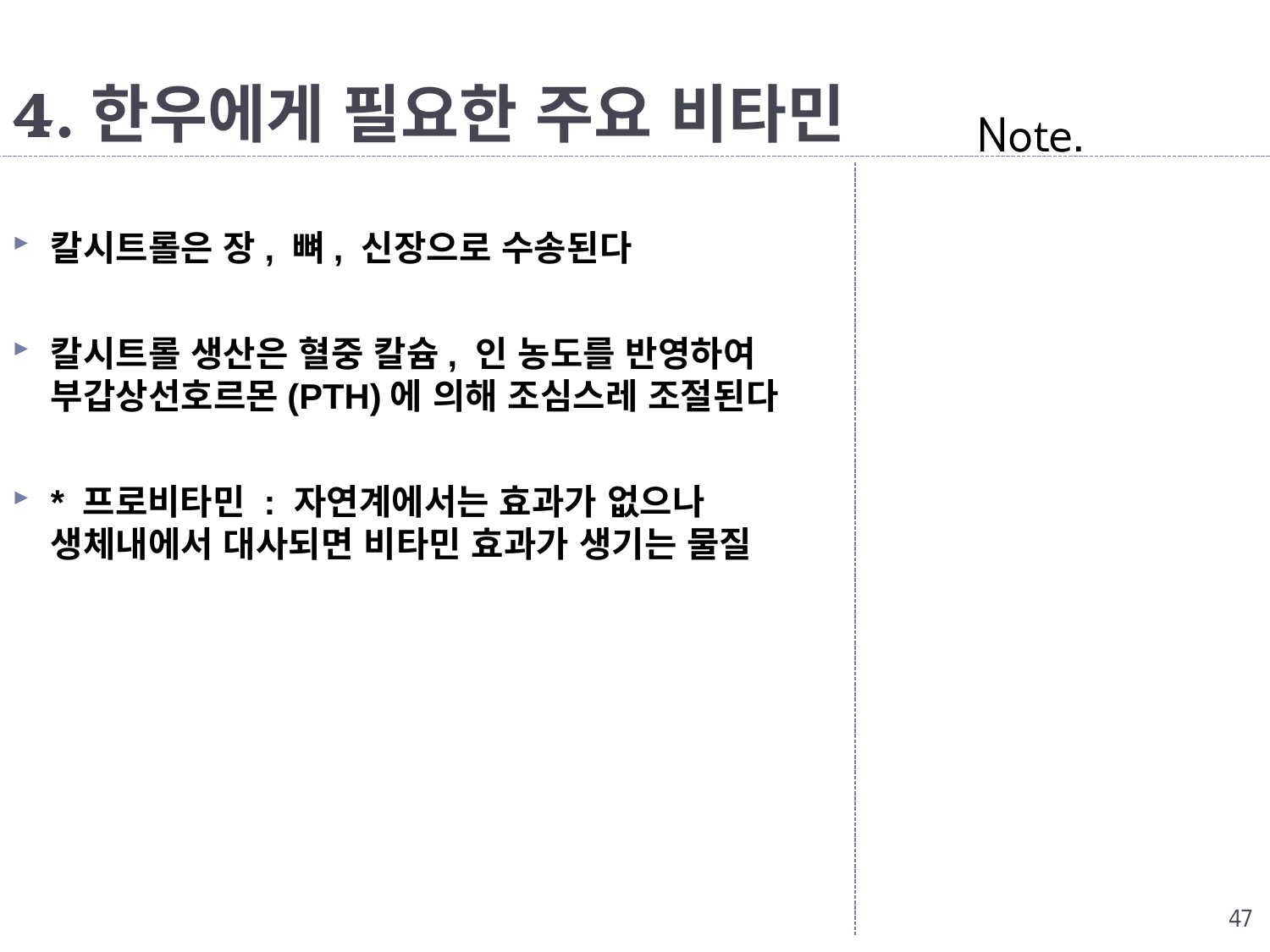

# 4.한우에게 필요한 주요 비타민
Note.

칼시트롤은 장, 뼈, 신장으로 수송된다

칼시트롤 생산은 혈중 칼슘, 인 농도를 반영하여 부갑상선호르몬(PTH)에 의해 조심스레 조절된다

* 프로비타민 : 자연계에서는 효과가 없으나 생체내에서 대사되면 비타민 효과가 생기는 물질

47